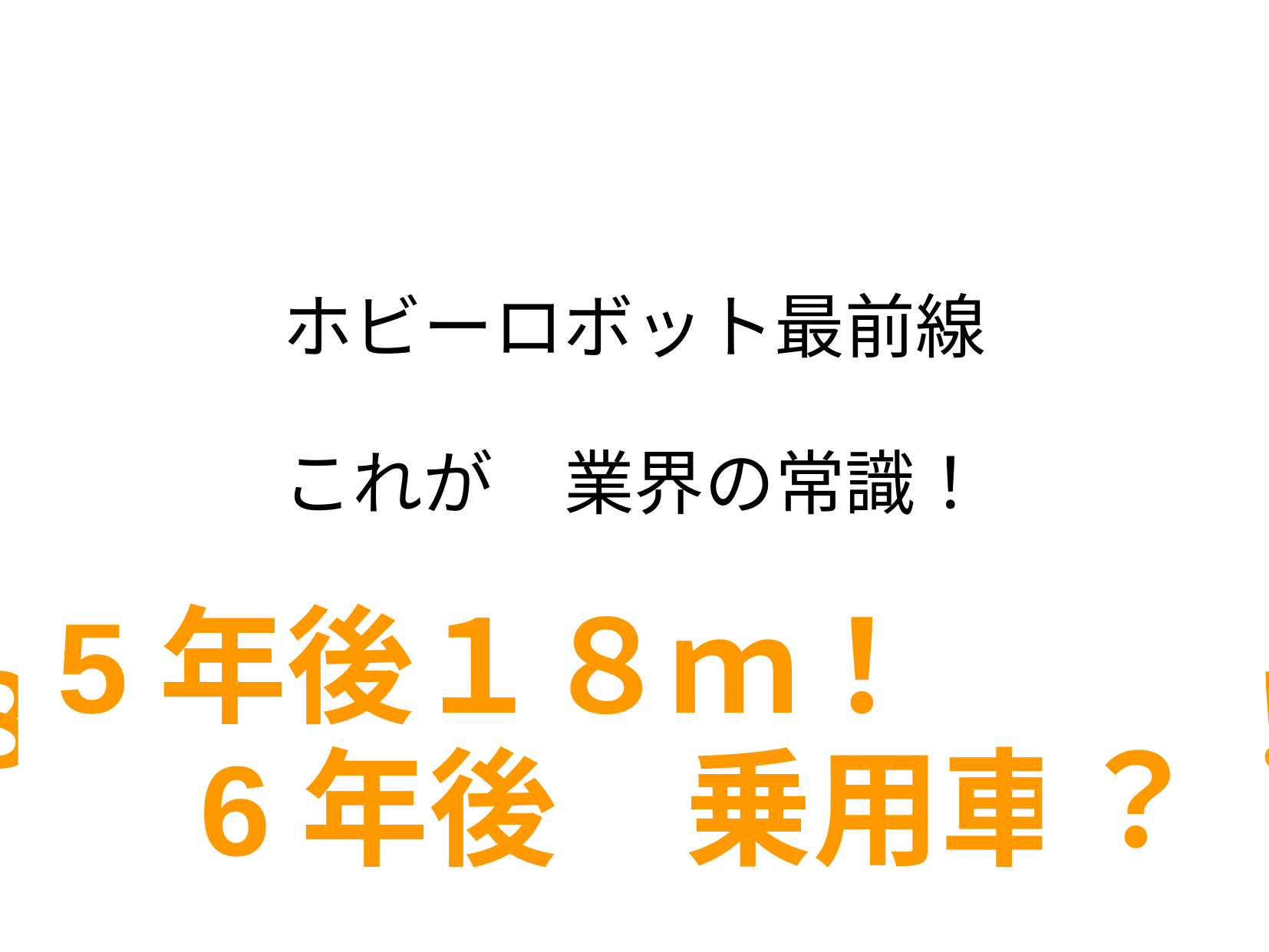

#
ホビーロボット最前線

これが　業界の常識！
5年後１８ｍ！
6年後　乗用車
８ｍなら今でもイケる！
？